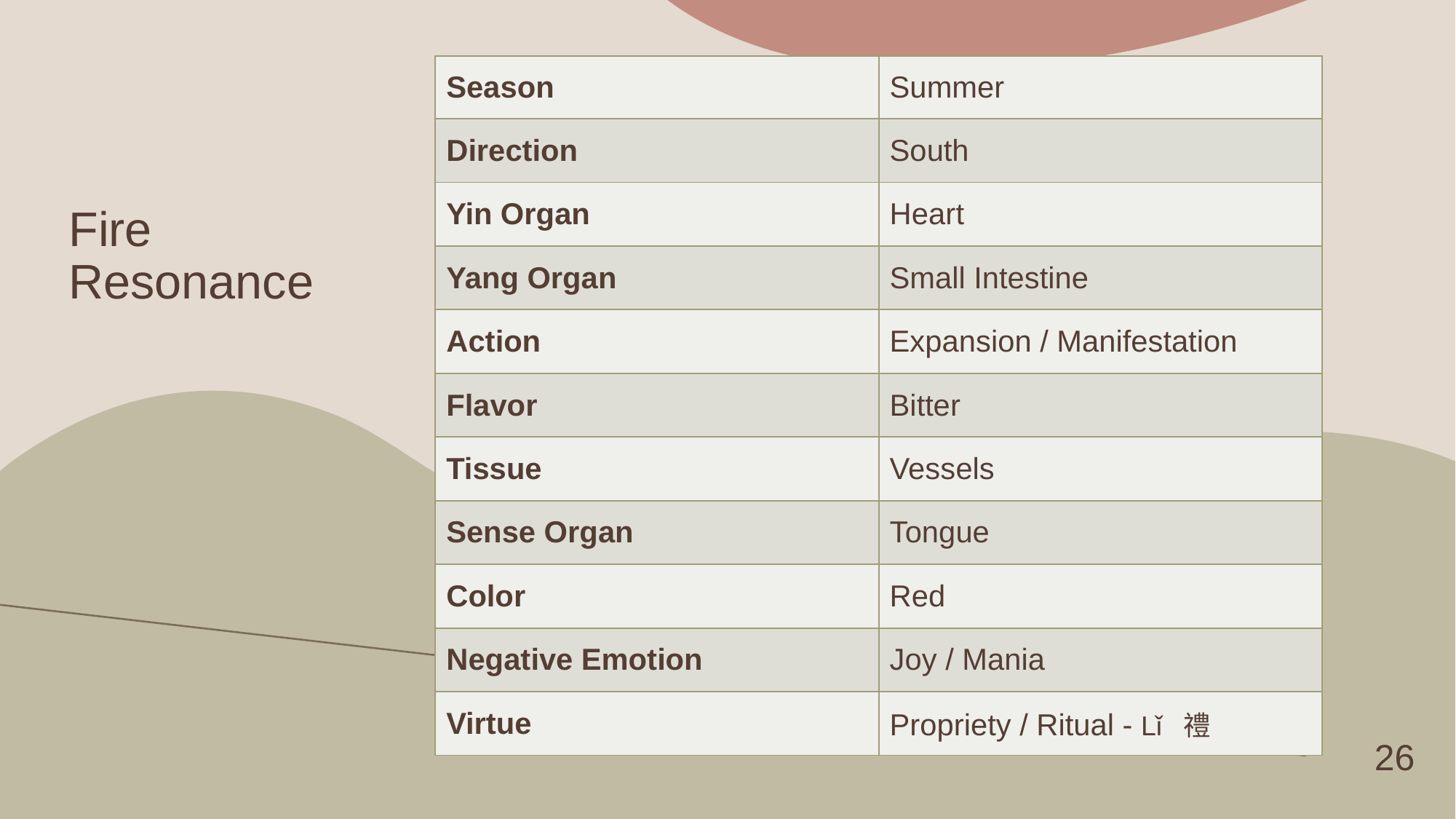

| Season | Summer |
| --- | --- |
| Direction | South |
| Yin Organ | Heart |
| Yang Organ | Small Intestine |
| Action | Expansion / Manifestation |
| Flavor | Bitter |
| Tissue | Vessels |
| Sense Organ | Tongue |
| Color | Red |
| Negative Emotion | Joy / Mania |
| Virtue | Propriety / Ritual - Lǐ 禮 |
# Fire Resonance
26